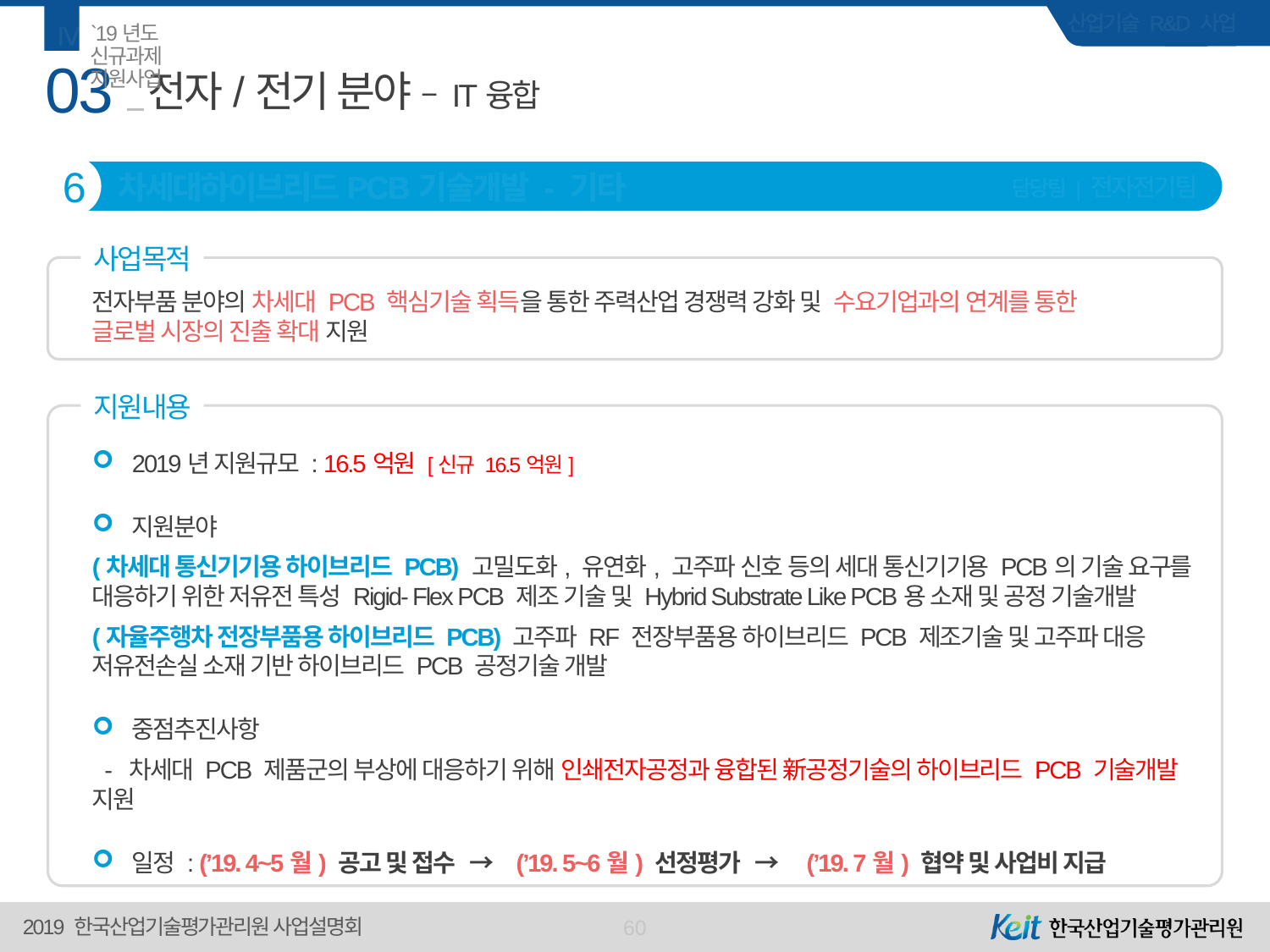

Ⅳ
`19년도 신규과제 지원사업
03
# 전자/전기 분야 – IT융합
6
차세대하이브리드PCB기술개발 - 기타
담당팀 | 전자전기팀
사업목적

전자부품 분야의 차세대 PCB 핵심기술 획득을 통한 주력산업 경쟁력 강화 및  수요기업과의 연계를 통한 글로벌 시장의 진출 확대 지원
지원내용

2019년 지원규모 : 16.5억원 [신규 16.5억원]

지원분야
(차세대 통신기기용 하이브리드 PCB) 고밀도화, 유연화, 고주파 신호 등의 세대 통신기기용 PCB의 기술 요구를 대응하기 위한 저유전 특성 Rigid- Flex PCB 제조 기술 및 Hybrid Substrate Like PCB용 소재 및 공정 기술개발
(자율주행차 전장부품용 하이브리드 PCB) 고주파 RF 전장부품용 하이브리드 PCB 제조기술 및 고주파 대응 저유전손실 소재 기반 하이브리드 PCB 공정기술 개발

중점추진사항
  -  차세대 PCB 제품군의 부상에 대응하기 위해 인쇄전자공정과 융합된 新공정기술의 하이브리드 PCB 기술개발 지원

일정 : (’19. 4~5월) 공고 및 접수   →   (’19. 5~6월) 선정평가   →    (’19. 7월) 협약 및 사업비 지급
60